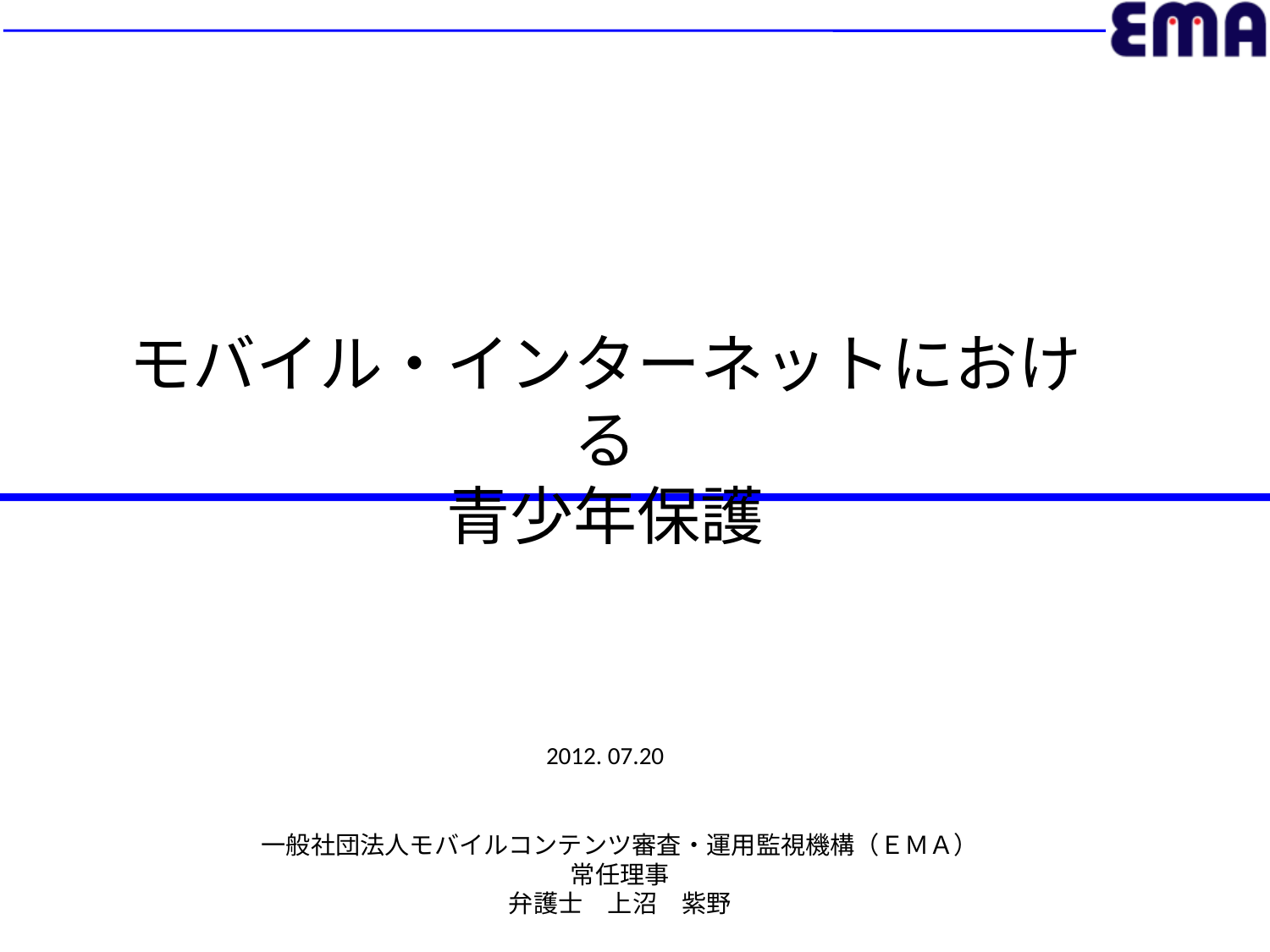

モバイル・インターネットにおける
青少年保護
2012. 07.20
一般社団法人モバイルコンテンツ審査・運用監視機構（ＥＭＡ）
常任理事
弁護士　上沼　紫野